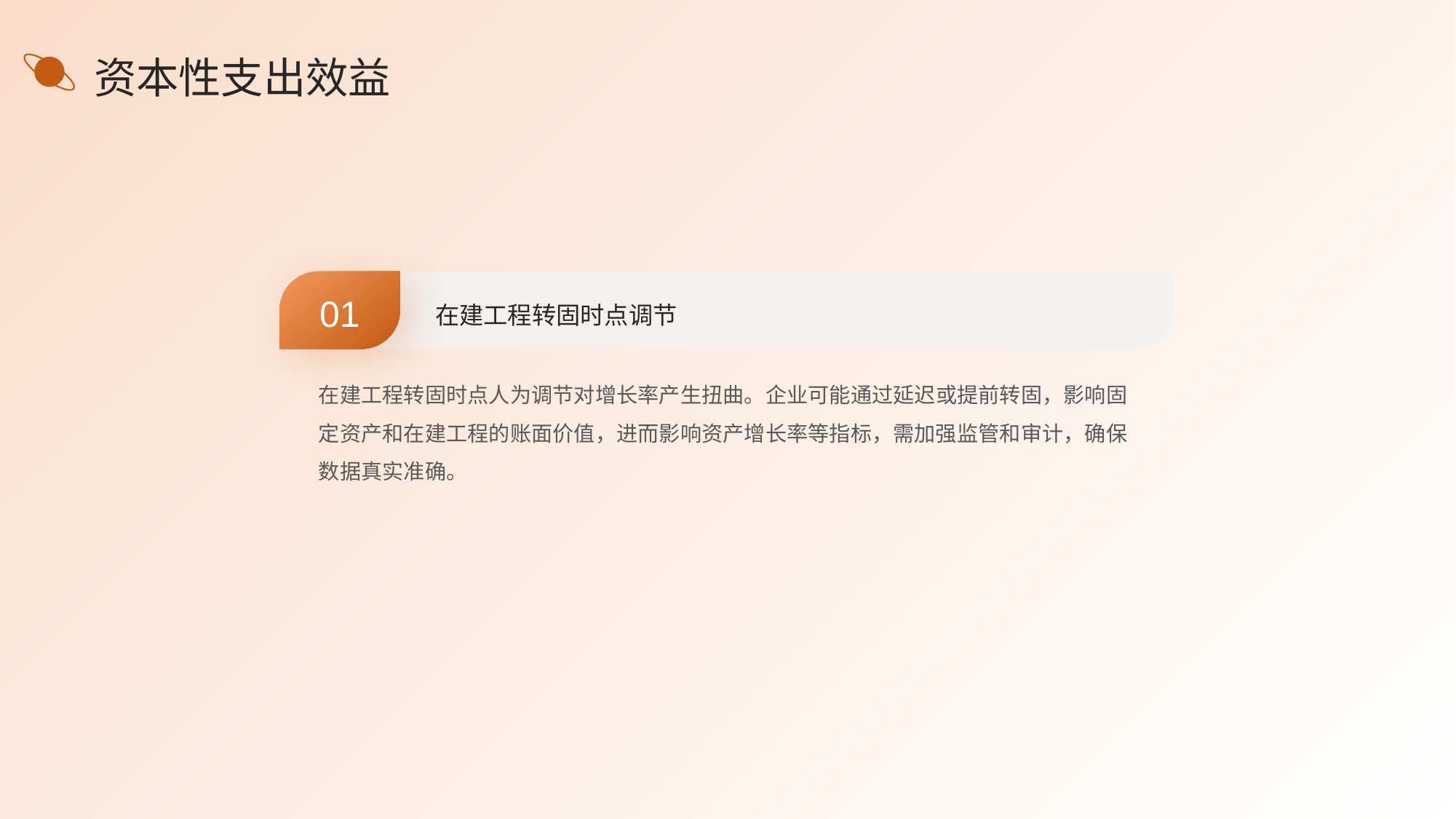

资本性支出效益

在建工程转固时点调节
01
在建工程转固时点人为调节对增长率产生扭曲。企业可能通过延迟或提前转固，影响固定资产和在建工程的账面价值，进而影响资产增长率等指标，需加强监管和审计，确保数据真实准确。